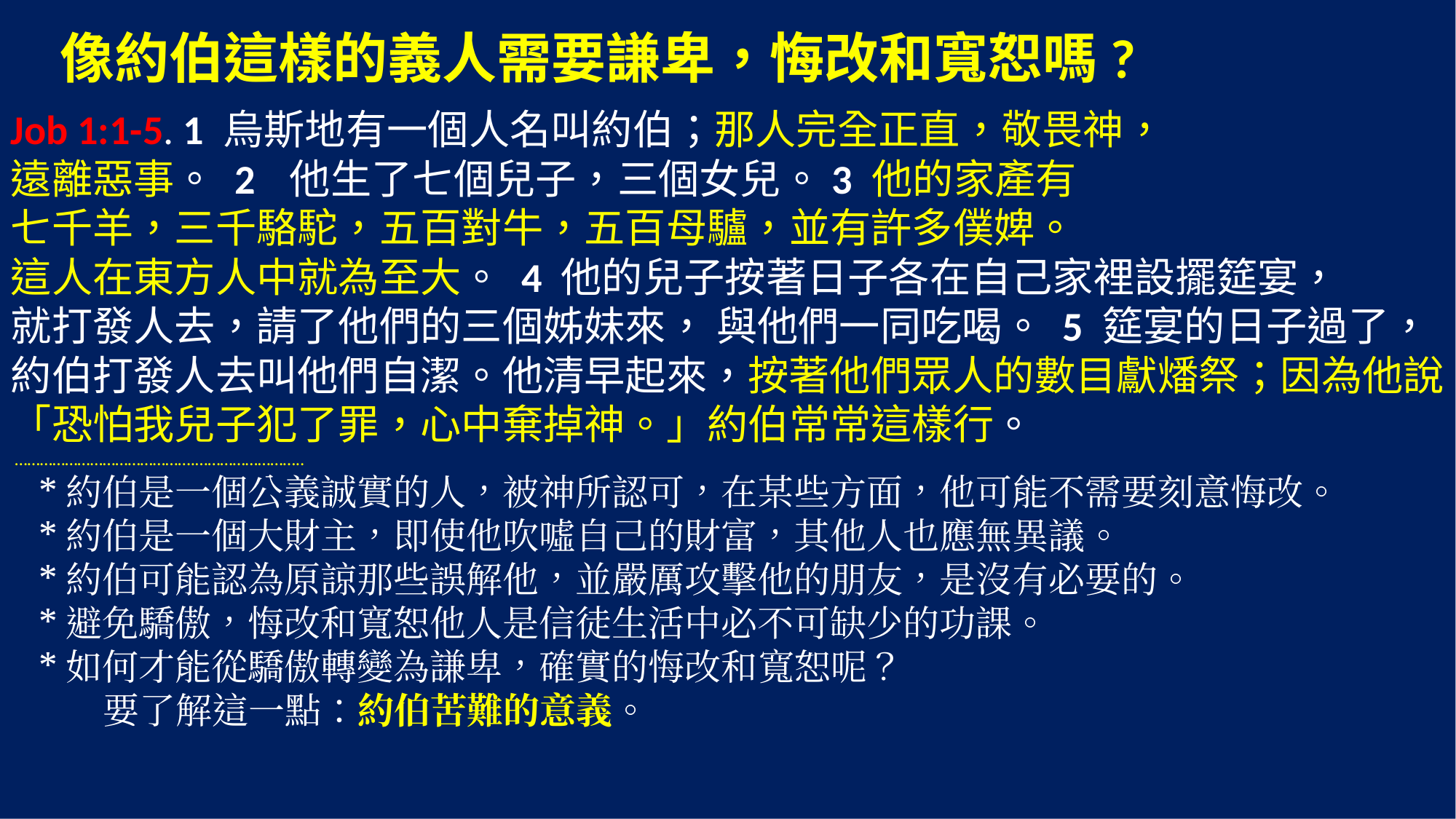

像約伯這樣的義人需要謙卑，悔改和寬恕嗎?

Job 1:1-5. 1 烏斯地有一個人名叫約伯；那人完全正直，敬畏神，
遠離惡事。 2 他生了七個兒子，三個女兒。3 他的家產有
七千羊，三千駱駝，五百對牛，五百母驢，並有許多僕婢。
這人在東方人中就為至大。 4 他的兒子按著日子各在自己家裡設擺筵宴，
就打發人去，請了他們的三個姊妹來， 與他們一同吃喝。 5 筵宴的日子過了，約伯打發人去叫他們自潔。他清早起來，按著他們眾人的數目獻燔祭；因為他說：「恐怕我兒子犯了罪，心中棄掉神。」約伯常常這樣行。
 …………………………………….……………………..
   *約伯是一個公義誠實的人，被神所認可，在某些方面，他可能不需要刻意悔改。
   *約伯是一個大財主，即使他吹噓自己的財富，其他人也應無異議。
   *約伯可能認為原諒那些誤解他，並嚴厲攻擊他的朋友，是沒有必要的。
   *避免驕傲，悔改和寬恕他人是信徒生活中必不可缺少的功課。
   *如何才能從驕傲轉變為謙卑，確實的悔改和寬恕呢？
         要了解這一點：約伯苦難的意義。